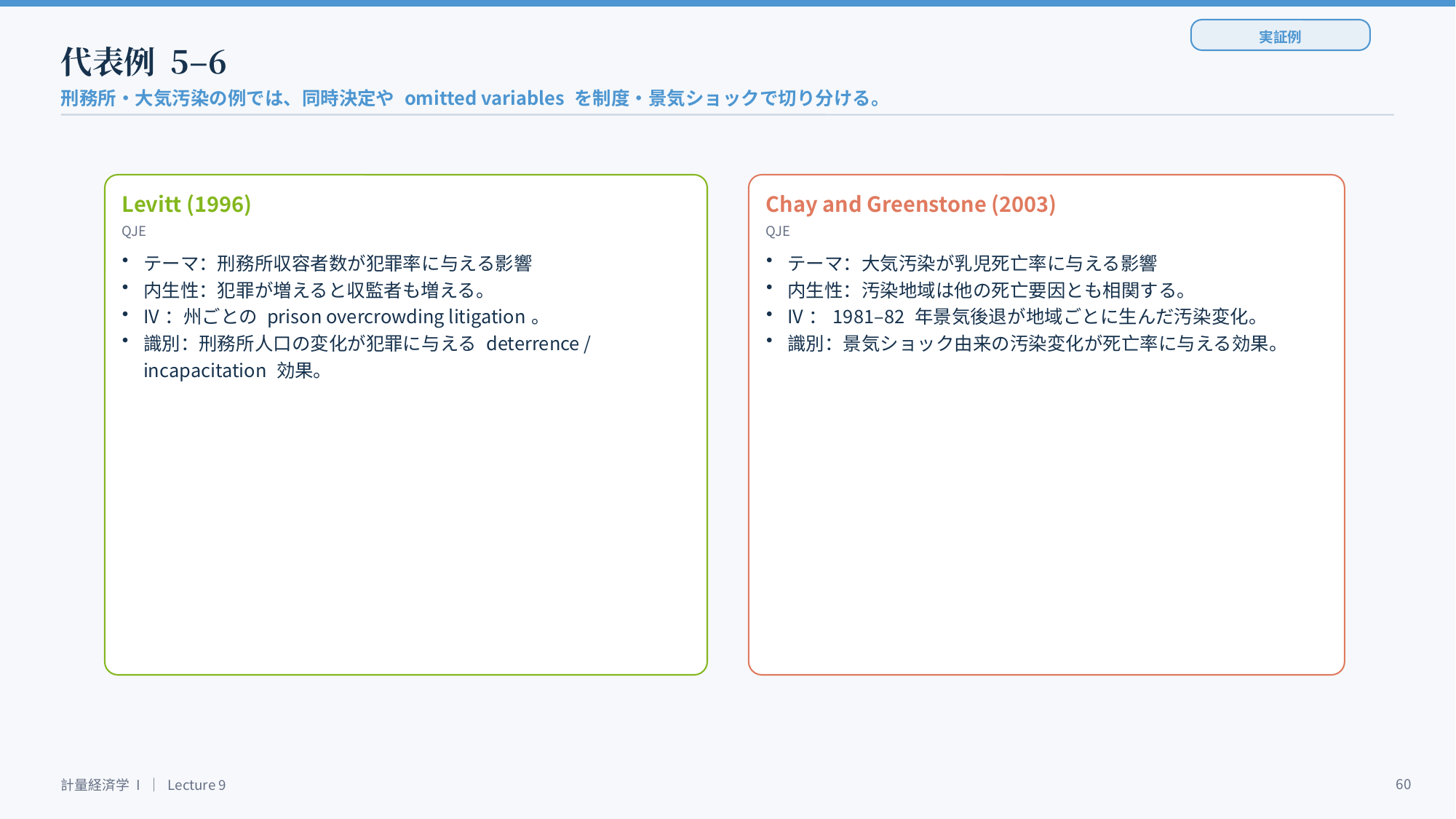

実証例
代表例 5–6
刑務所・大気汚染の例では、同時決定や omitted variables を制度・景気ショックで切り分ける。

Levitt (1996)
Chay and Greenstone (2003)
QJE
QJE
テーマ：刑務所収容者数が犯罪率に与える影響
内生性：犯罪が増えると収監者も増える。
IV：州ごとの prison overcrowding litigation。
識別：刑務所人口の変化が犯罪に与える deterrence / incapacitation 効果。
テーマ：大気汚染が乳児死亡率に与える影響
内生性：汚染地域は他の死亡要因とも相関する。
IV：1981–82 年景気後退が地域ごとに生んだ汚染変化。
識別：景気ショック由来の汚染変化が死亡率に与える効果。
60
計量経済学 I ｜ Lecture 9